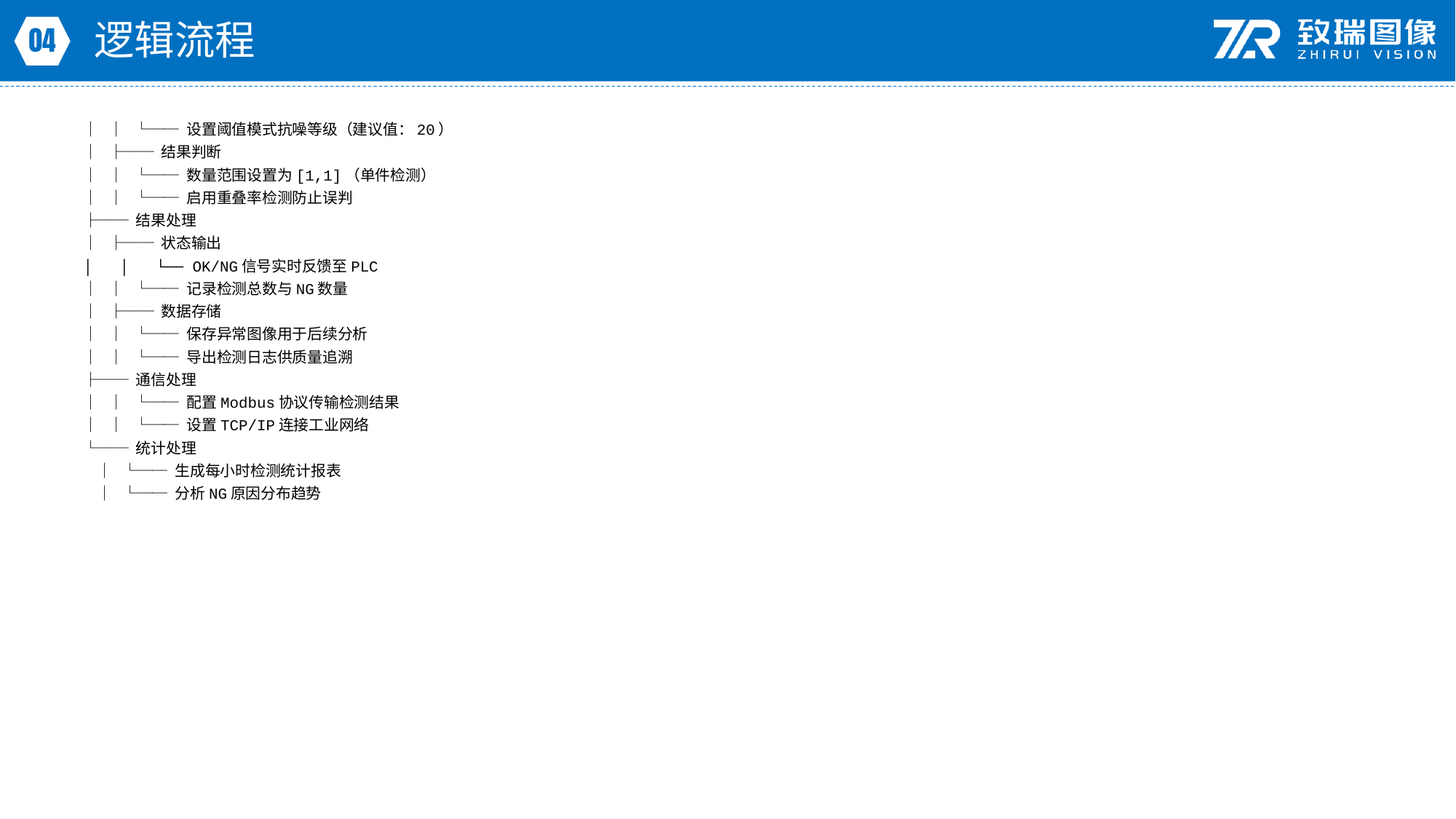

逻辑流程
04

│   │   └── 设置阈值模式抗噪等级（建议值：20）
│   ├── 结果判断
│   │   └── 数量范围设置为[1,1]（单件检测）
│   │   └── 启用重叠率检测防止误判
├── 结果处理
│   ├── 状态输出
│   │   └── OK/NG信号实时反馈至PLC
│   │   └── 记录检测总数与NG数量
│   ├── 数据存储
│   │   └── 保存异常图像用于后续分析
│   │   └── 导出检测日志供质量追溯
├── 通信处理
│   │   └── 配置Modbus协议传输检测结果
│   │   └── 设置TCP/IP连接工业网络
└── 统计处理
    │   └── 生成每小时检测统计报表
    │   └── 分析NG原因分布趋势